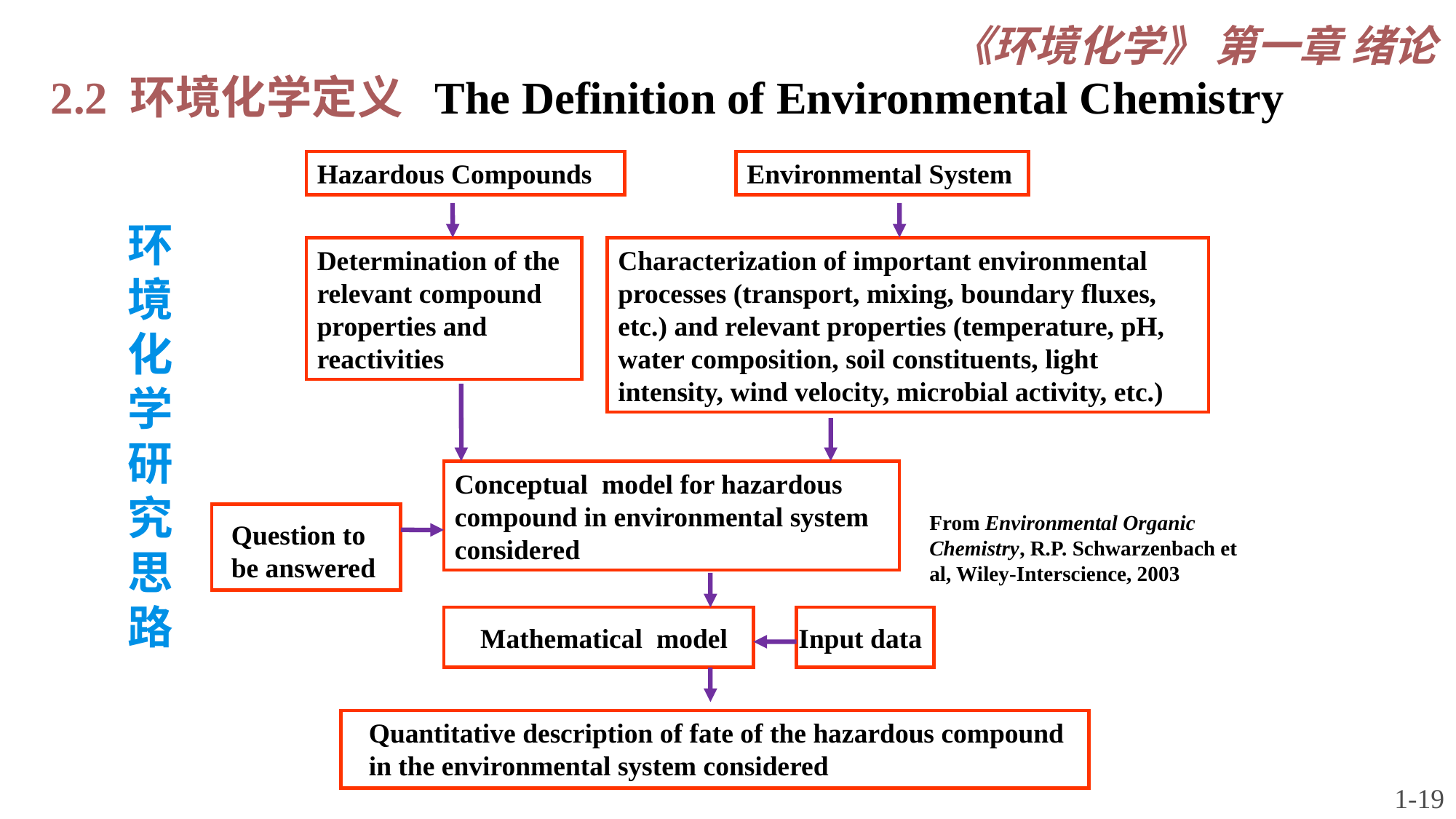

2.2 环境化学定义  The Definition of Environmental Chemistry
《环境化学》 第一章 绪论
Hazardous Compounds
Environmental System

环境化学研究思路
Determination of the relevant compound properties and reactivities
Characterization of important environmental processes (transport, mixing, boundary fluxes, etc.) and relevant properties (temperature, pH, water composition, soil constituents, light intensity, wind velocity, microbial activity, etc.)

Conceptual  model for hazardous compound in environmental system considered

From Environmental Organic Chemistry, R.P. Schwarzenbach et al, Wiley-Interscience, 2003
Question to be answered

Mathematical  model
Input data

Quantitative description of fate of the hazardous compound in the environmental system considered
1-19